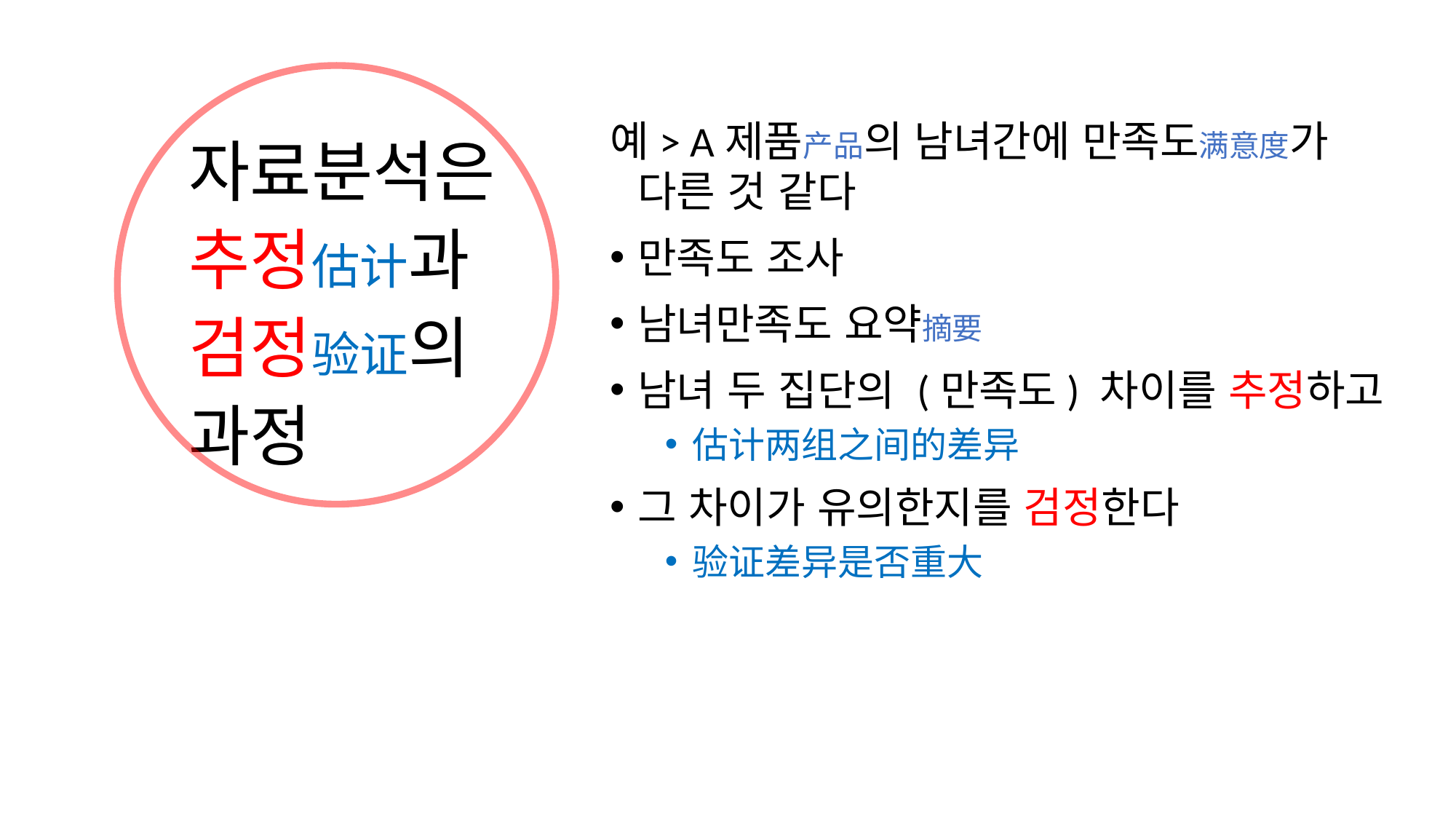

# 자료분석은 추정估计과 검정验证의 과정
예> A제품产品의 남녀간에 만족도满意度가 다른 것 같다
만족도 조사
남녀만족도 요약摘要
남녀 두 집단의 (만족도) 차이를 추정하고
估计两组之间的差异
그 차이가 유의한지를 검정한다
验证差异是否重大